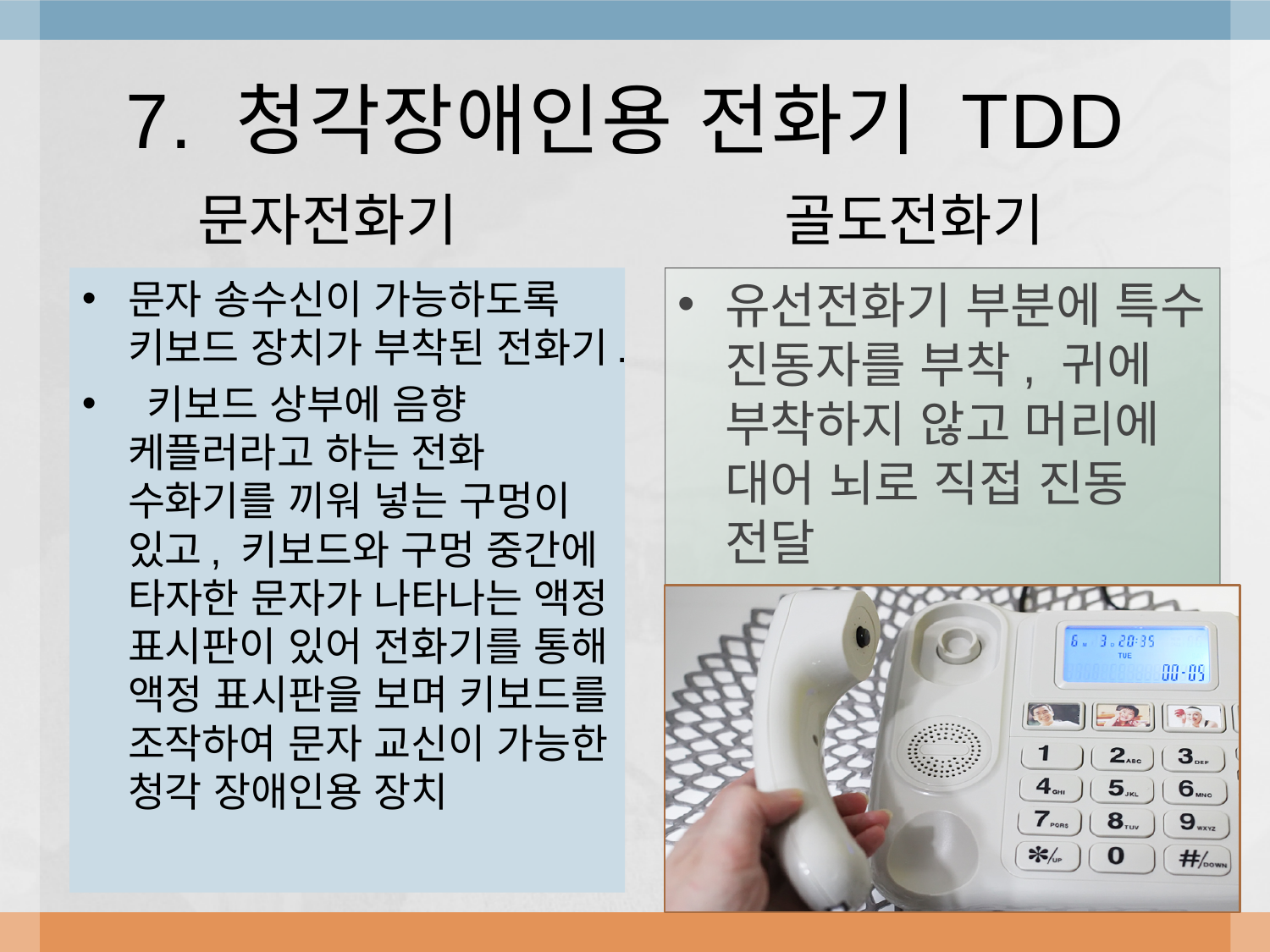

# 7. 청각장애인용 전화기 TDD
문자전화기
골도전화기
문자 송수신이 가능하도록 키보드 장치가 부착된 전화기.
 키보드 상부에 음향 케플러라고 하는 전화 수화기를 끼워 넣는 구멍이 있고, 키보드와 구멍 중간에 타자한 문자가 나타나는 액정 표시판이 있어 전화기를 통해 액정 표시판을 보며 키보드를 조작하여 문자 교신이 가능한 청각 장애인용 장치
유선전화기 부분에 특수 진동자를 부착, 귀에 부착하지 않고 머리에 대어 뇌로 직접 진동 전달